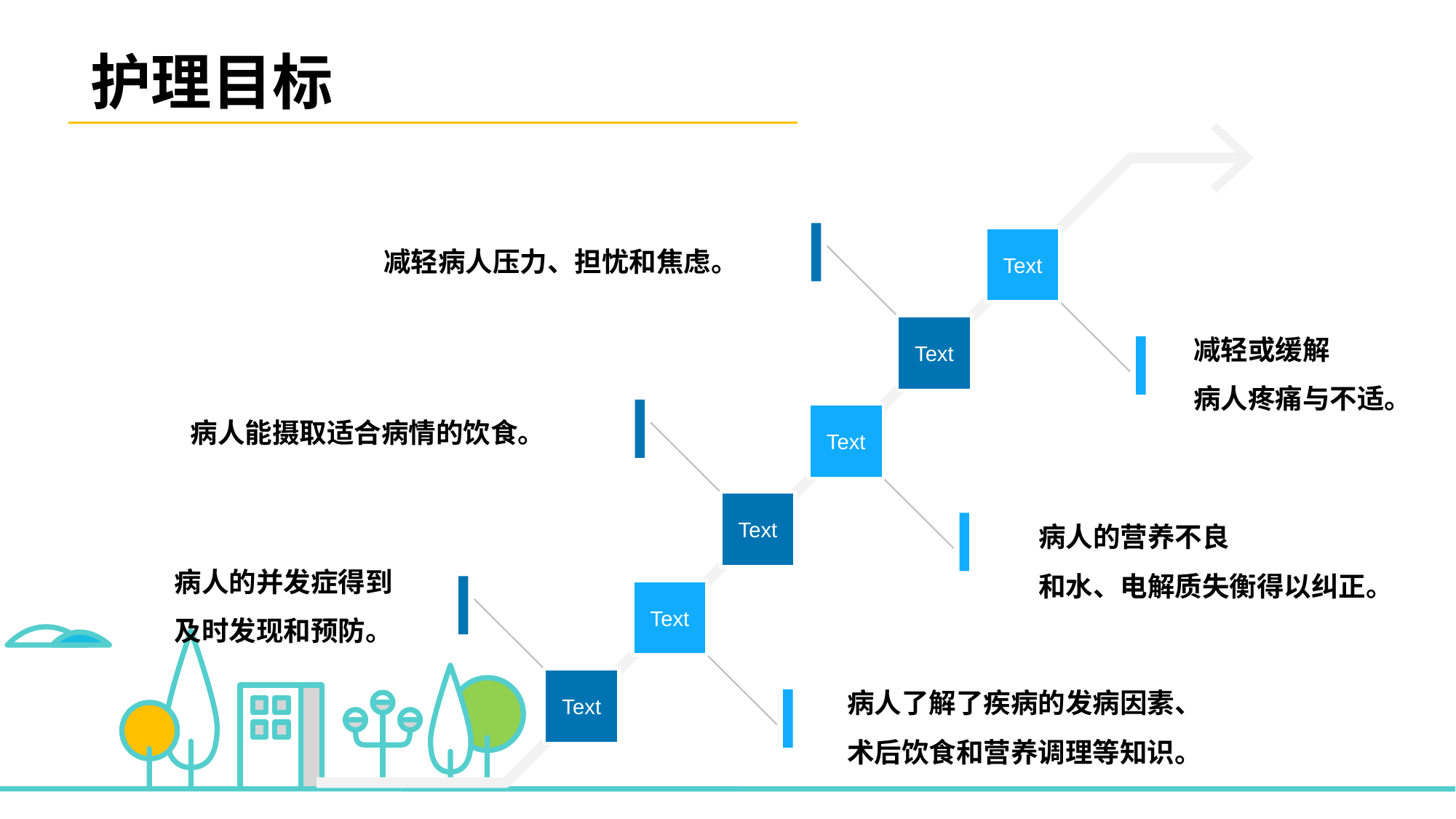

护理目标

减轻病人压力、担忧和焦虑。

Text

减轻或缓解
病人疼痛与不适。
Text

病人能摄取适合病情的饮食。

Text

Text
病人的营养不良
和水、电解质失衡得以纠正。

病人的并发症得到
及时发现和预防。

Text

病人了解了疾病的发病因素、
术后饮食和营养调理等知识。
Text